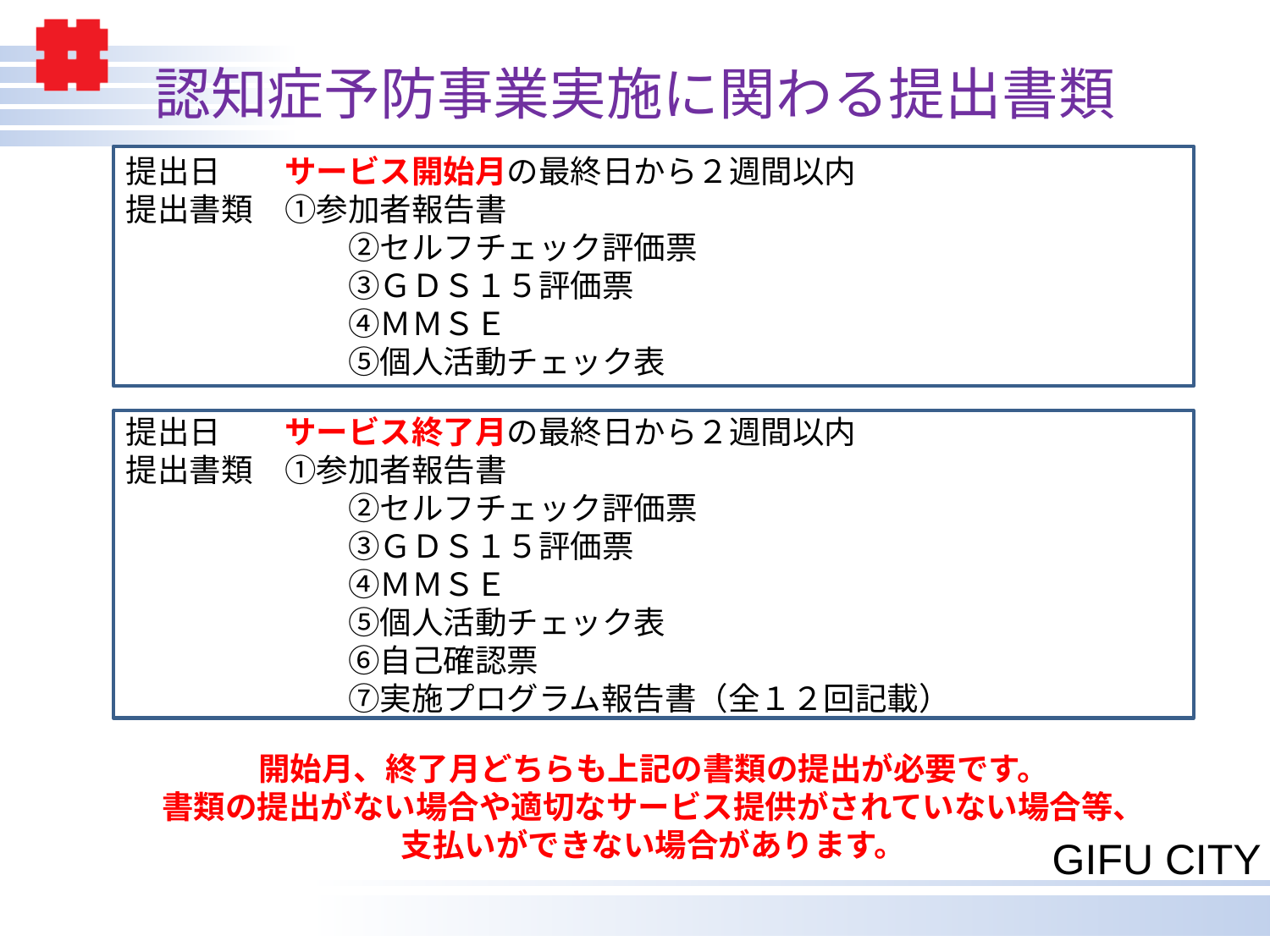

# 認知症予防事業実施に関わる提出書類
提出日　　サービス開始月の最終日から２週間以内
提出書類　①参加者報告書
　　　　　　　②セルフチェック評価票
　　　　　　　③ＧＤＳ１５評価票
　　　　　　　④ＭＭＳＥ
　　　　　　　⑤個人活動チェック表
提出日　　サービス終了月の最終日から２週間以内
提出書類　①参加者報告書
　　　　　　　②セルフチェック評価票
　　　　　　　③ＧＤＳ１５評価票
　　　　　　　④ＭＭＳＥ
　　　　　　　⑤個人活動チェック表
　　　　　　　⑥自己確認票
　　　　　　　⑦実施プログラム報告書（全１２回記載）
開始月、終了月どちらも上記の書類の提出が必要です。
書類の提出がない場合や適切なサービス提供がされていない場合等、
支払いができない場合があります。